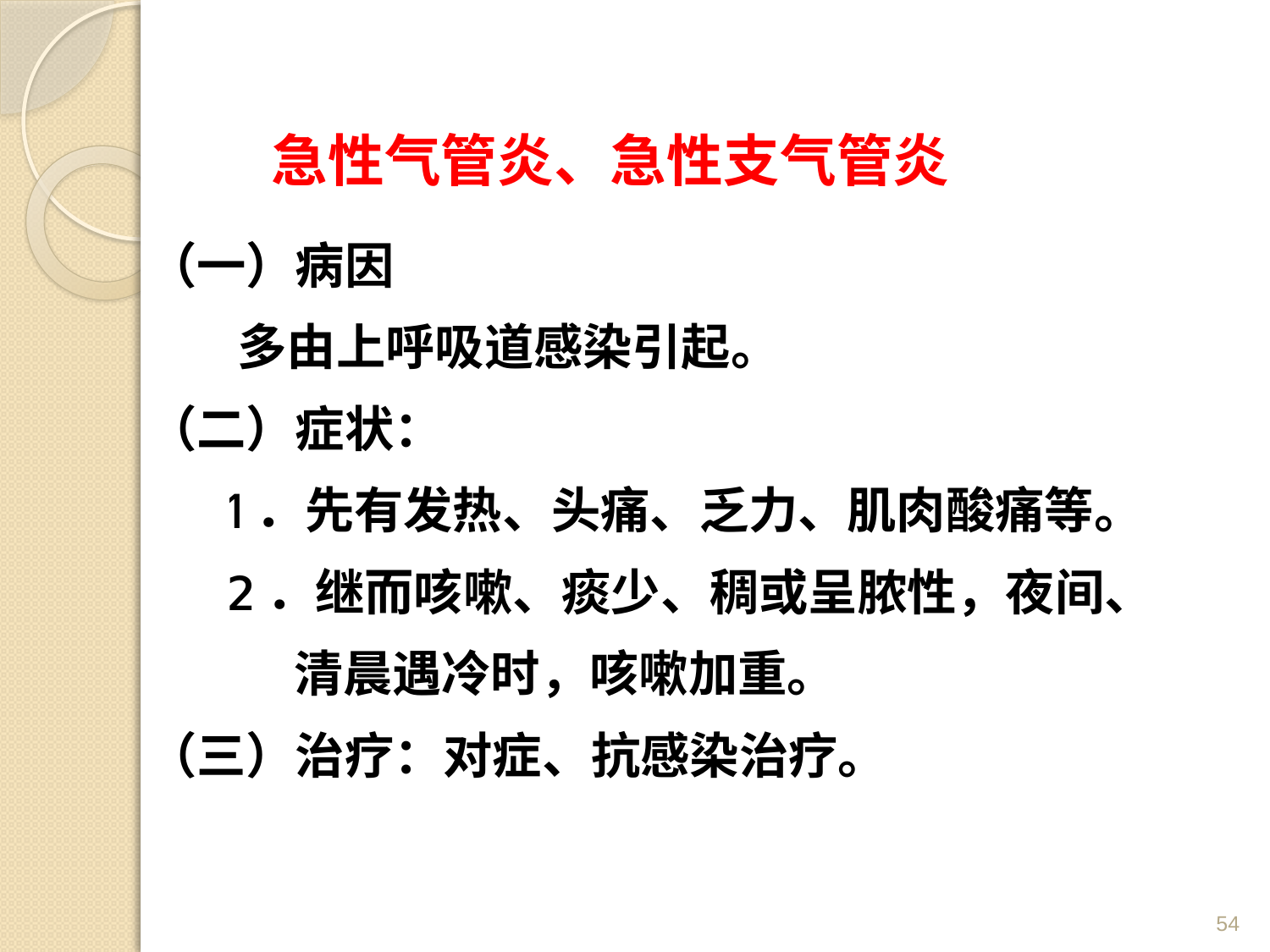

# 急性气管炎、急性支气管炎
（一）病因
       多由上呼吸道感染引起。
（二）症状：
     1．先有发热、头痛、乏力、肌肉酸痛等。
     2．继而咳嗽、痰少、稠或呈脓性，夜间、
            清晨遇冷时，咳嗽加重。
（三）治疗：对症、抗感染治疗。
54